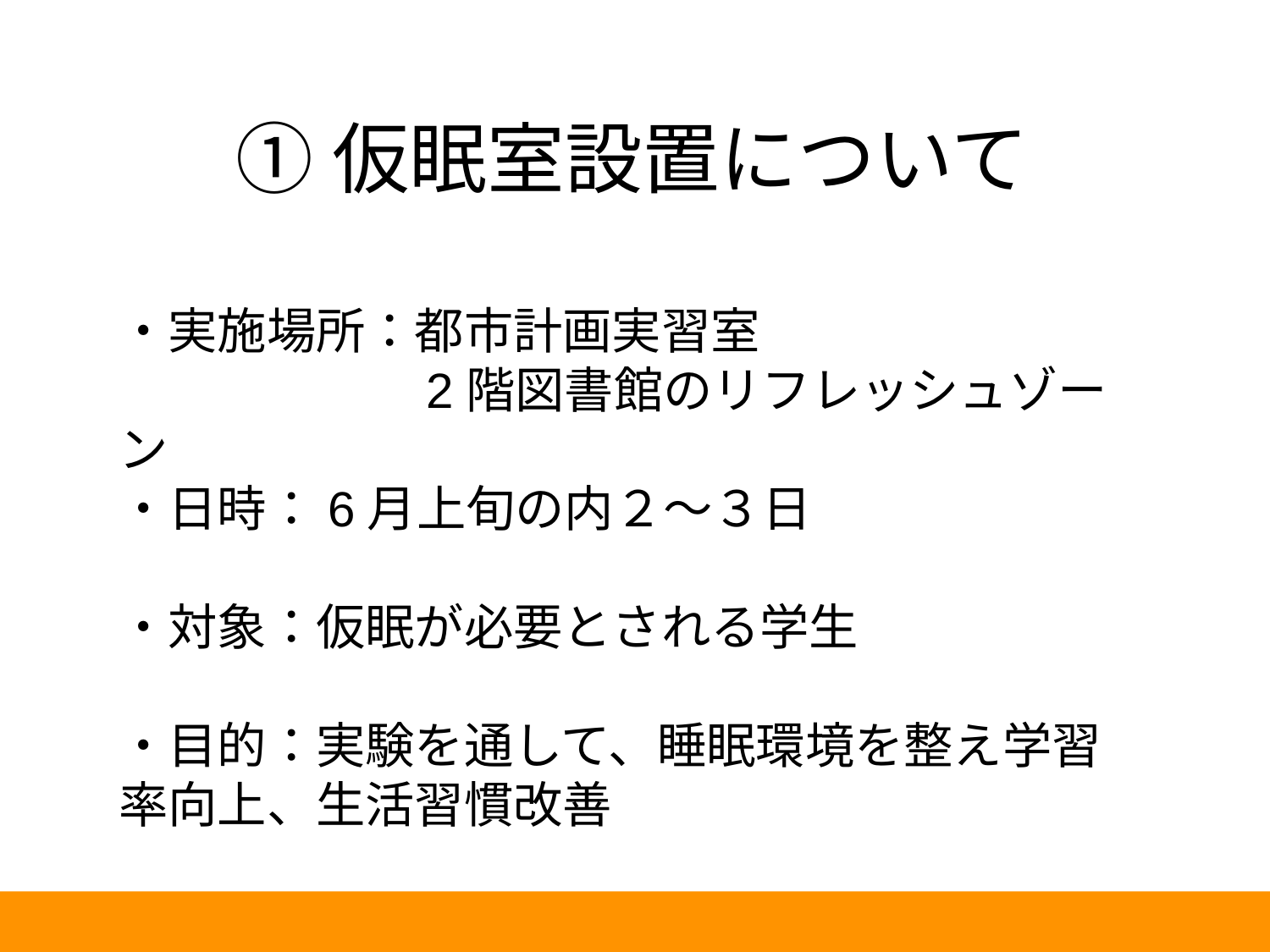

# ①仮眠室設置について
・実施場所：都市計画実習室
　　　　　　2階図書館のリフレッシュゾーン
・日時：6月上旬の内２～３日

・対象：仮眠が必要とされる学生

・目的：実験を通して、睡眠環境を整え学習率向上、生活習慣改善
50